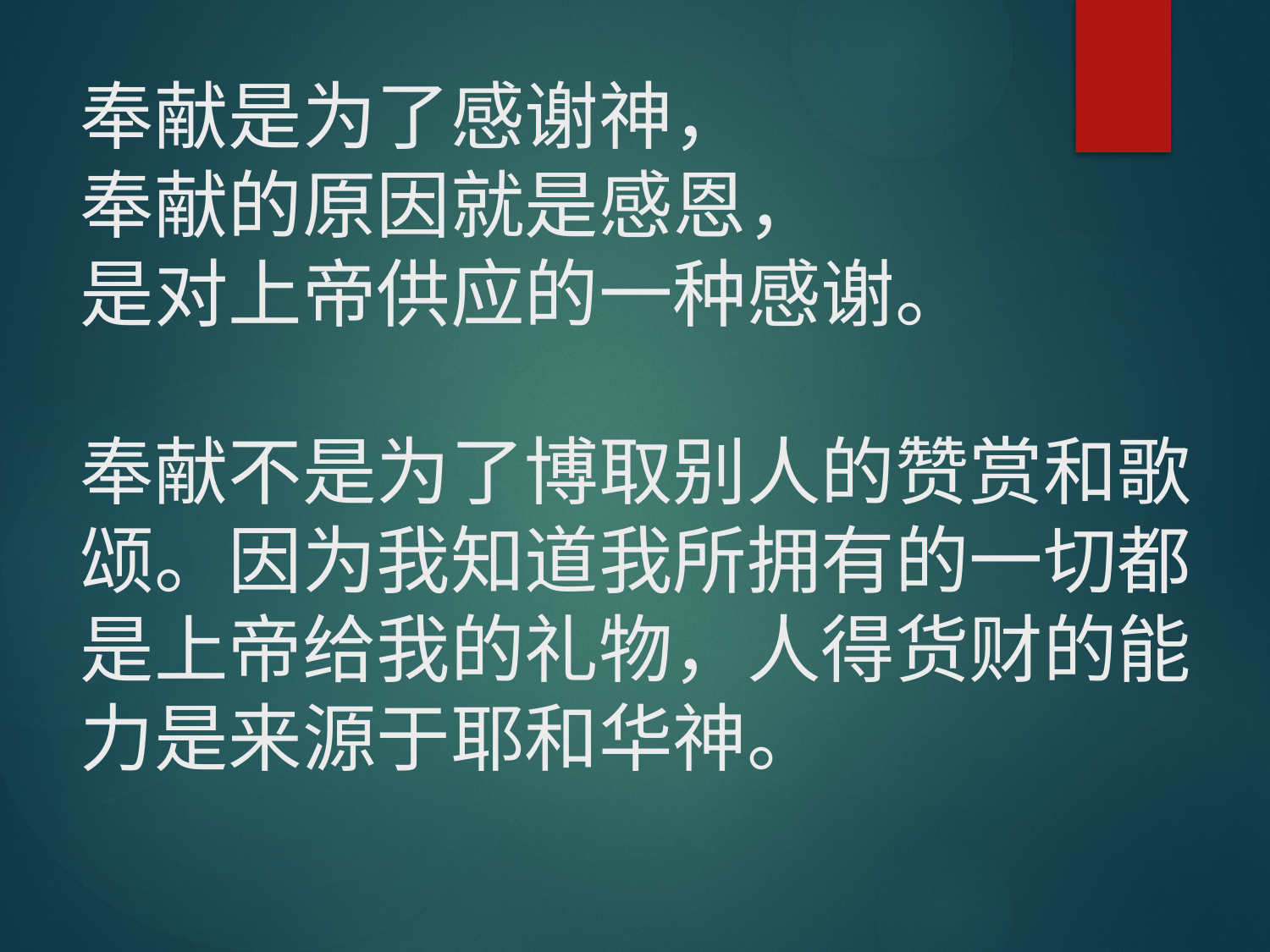

# 奉献是为了感谢神， 奉献的原因就是感恩， 是对上帝供应的一种感谢。 奉献不是为了博取别人的赞赏和歌颂。因为我知道我所拥有的一切都是上帝给我的礼物，人得货财的能力是来源于耶和华神。